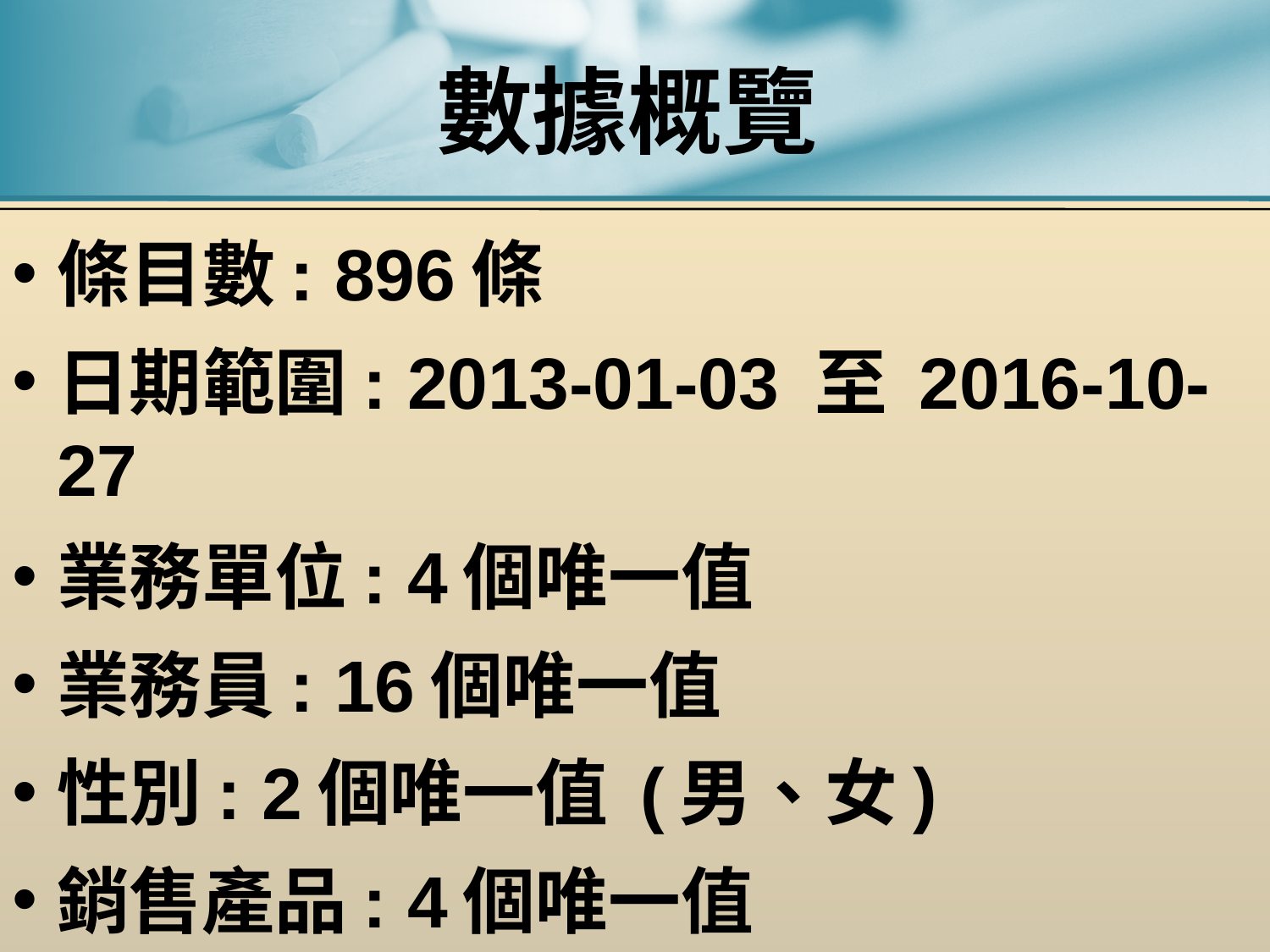

# 數據概覽
條目數: 896條
日期範圍: 2013-01-03 至 2016-10-27
業務單位: 4個唯一值
業務員: 16個唯一值
性別: 2個唯一值 (男、女)
銷售產品: 4個唯一值